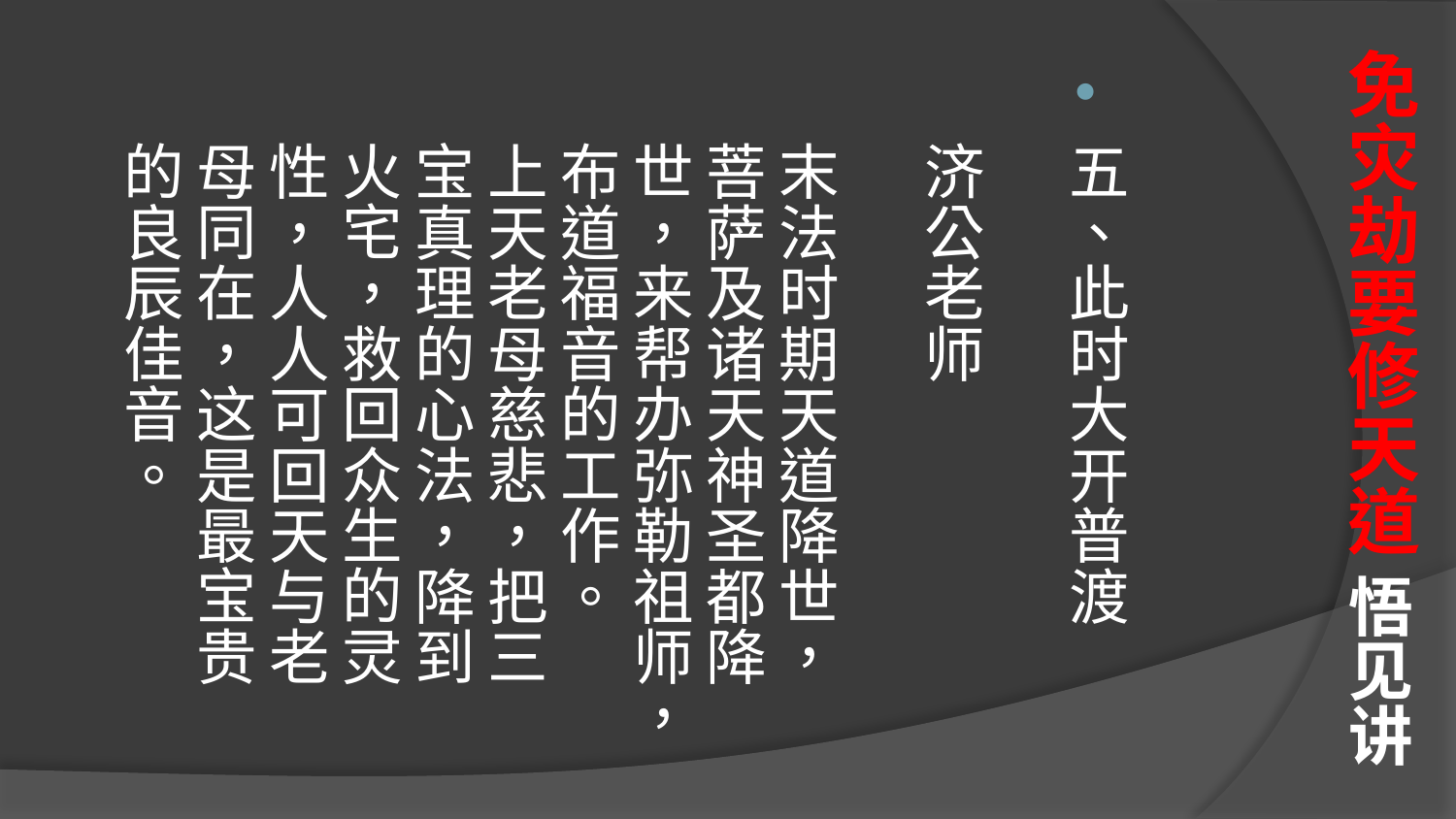

# 免灾劫要修天道 悟见讲
五、此时大开普渡
济公老师
末法时期天道降世，菩萨及诸天神圣都降
世，来帮办弥勒祖师，布道福音的工作。
上天老母慈悲，把三宝真理的心法，降到
火宅，救回众生的灵性，人人可回天与老
母同在，这是最宝贵的良辰佳音。